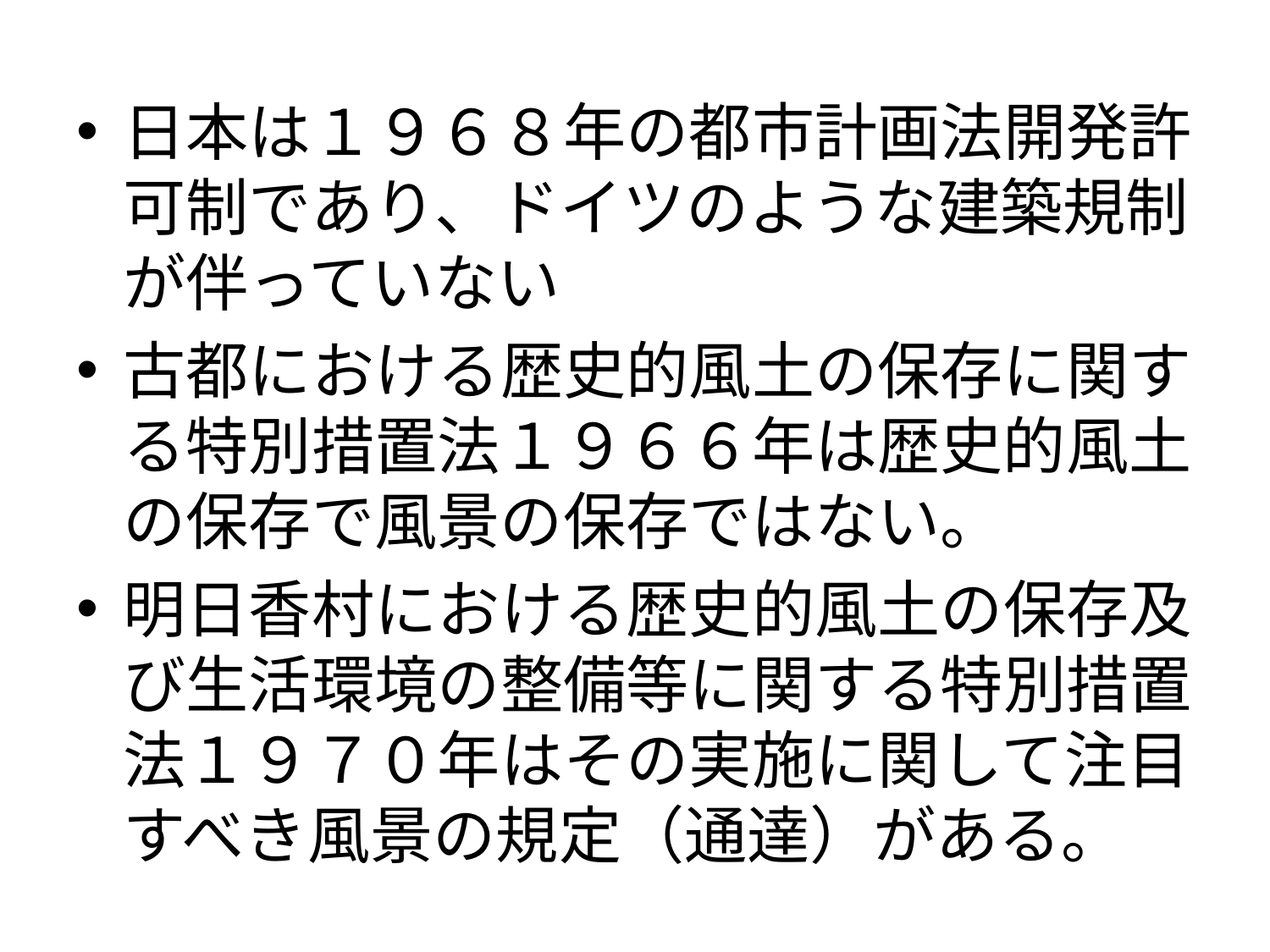

日本は１９６８年の都市計画法開発許可制であり、ドイツのような建築規制が伴っていない
古都における歴史的風土の保存に関する特別措置法１９６６年は歴史的風土の保存で風景の保存ではない。
明日香村における歴史的風土の保存及び生活環境の整備等に関する特別措置法１９７０年はその実施に関して注目すべき風景の規定（通達）がある。